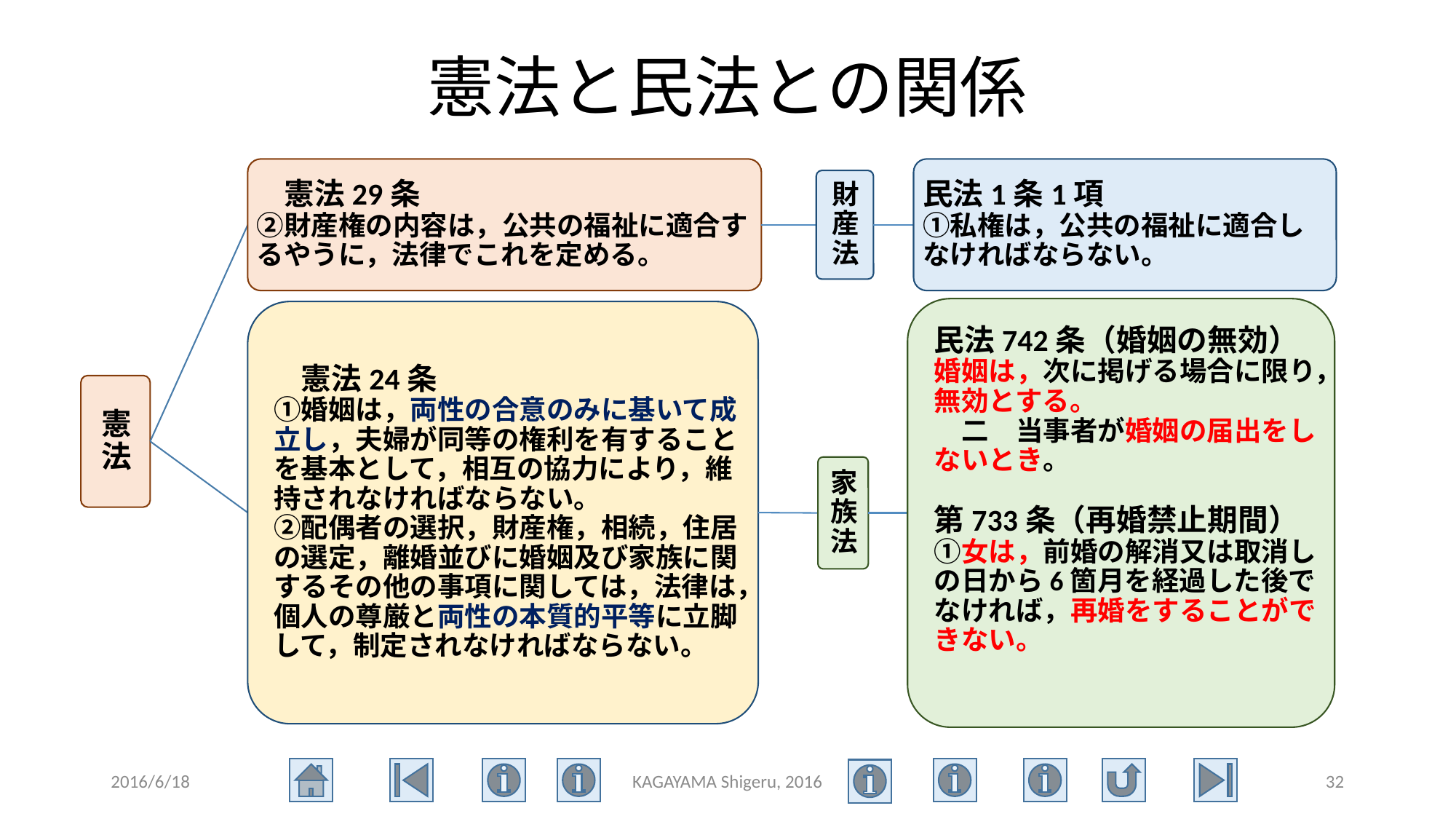

# 憲法と民法との関係
憲
法

　憲法29条
②財産権の内容は，公共の福祉に適合するやうに，法律でこれを定める。

財
産
法

民法1条1項
①私権は，公共の福祉に適合しなければならない。

　憲法24条
①婚姻は，両性の合意のみに基いて成立し，夫婦が同等の権利を有することを基本として，相互の協力により，維持されなければならない。
②配偶者の選択，財産権，相続，住居の選定，離婚並びに婚姻及び家族に関するその他の事項に関しては，法律は，個人の尊厳と両性の本質的平等に立脚して，制定されなければならない。

家
族
法

民法742条（婚姻の無効）
婚姻は，次に掲げる場合に限り，無効とする。
　二　当事者が婚姻の届出をしないとき。
第733条（再婚禁止期間）
①女は，前婚の解消又は取消しの日から6箇月を経過した後でなければ，再婚をすることができない。
2016/6/18
KAGAYAMA Shigeru, 2016
32